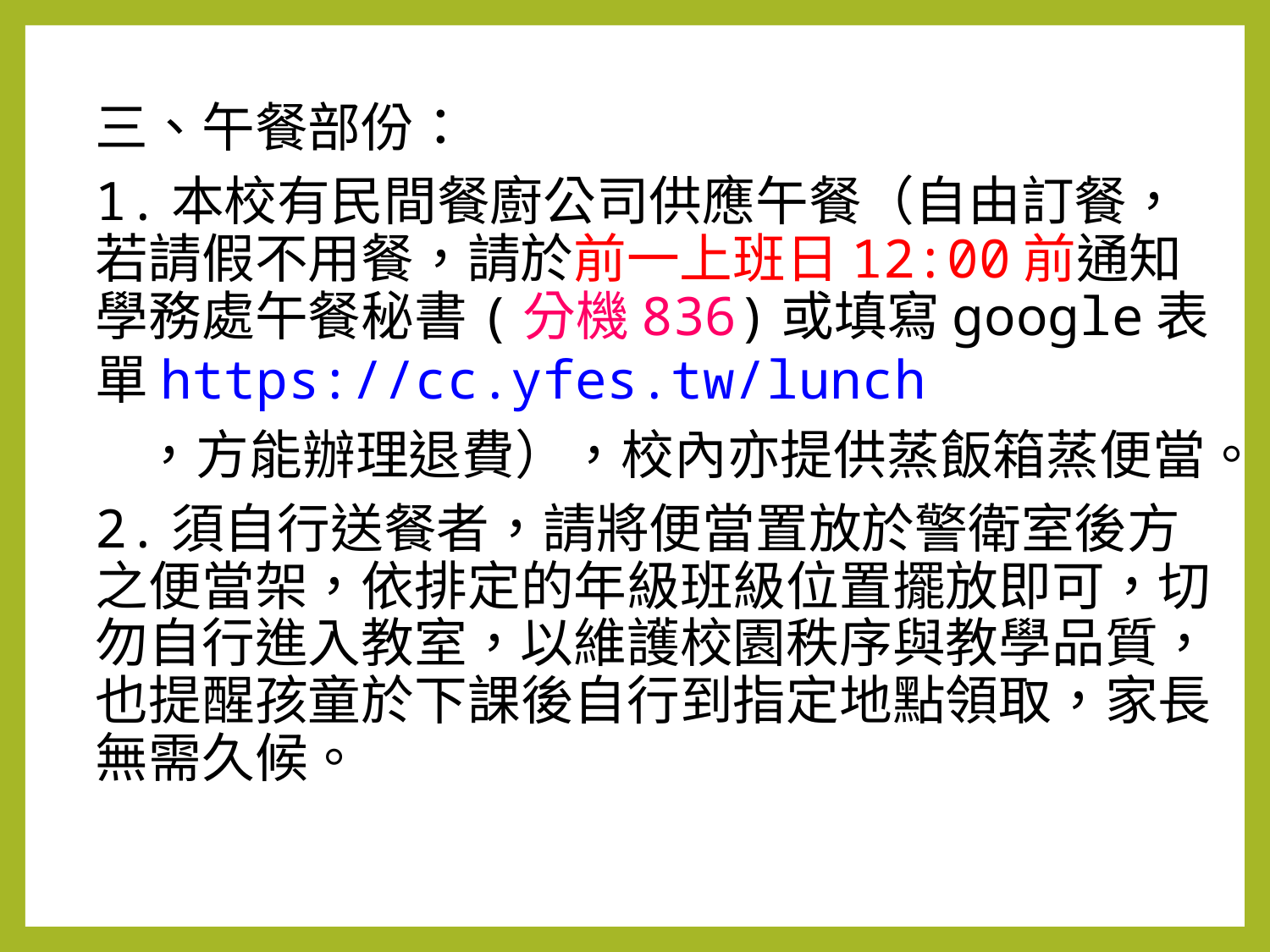

三、午餐部份：
1.本校有民間餐廚公司供應午餐（自由訂餐，若請假不用餐，請於前一上班日12:00前通知學務處午餐秘書(分機836)或填寫google表單https://cc.yfes.tw/lunch
   ，方能辦理退費），校內亦提供蒸飯箱蒸便當。
2.須自行送餐者，請將便當置放於警衛室後方之便當架，依排定的年級班級位置擺放即可，切勿自行進入教室，以維護校園秩序與教學品質，也提醒孩童於下課後自行到指定地點領取，家長無需久候。